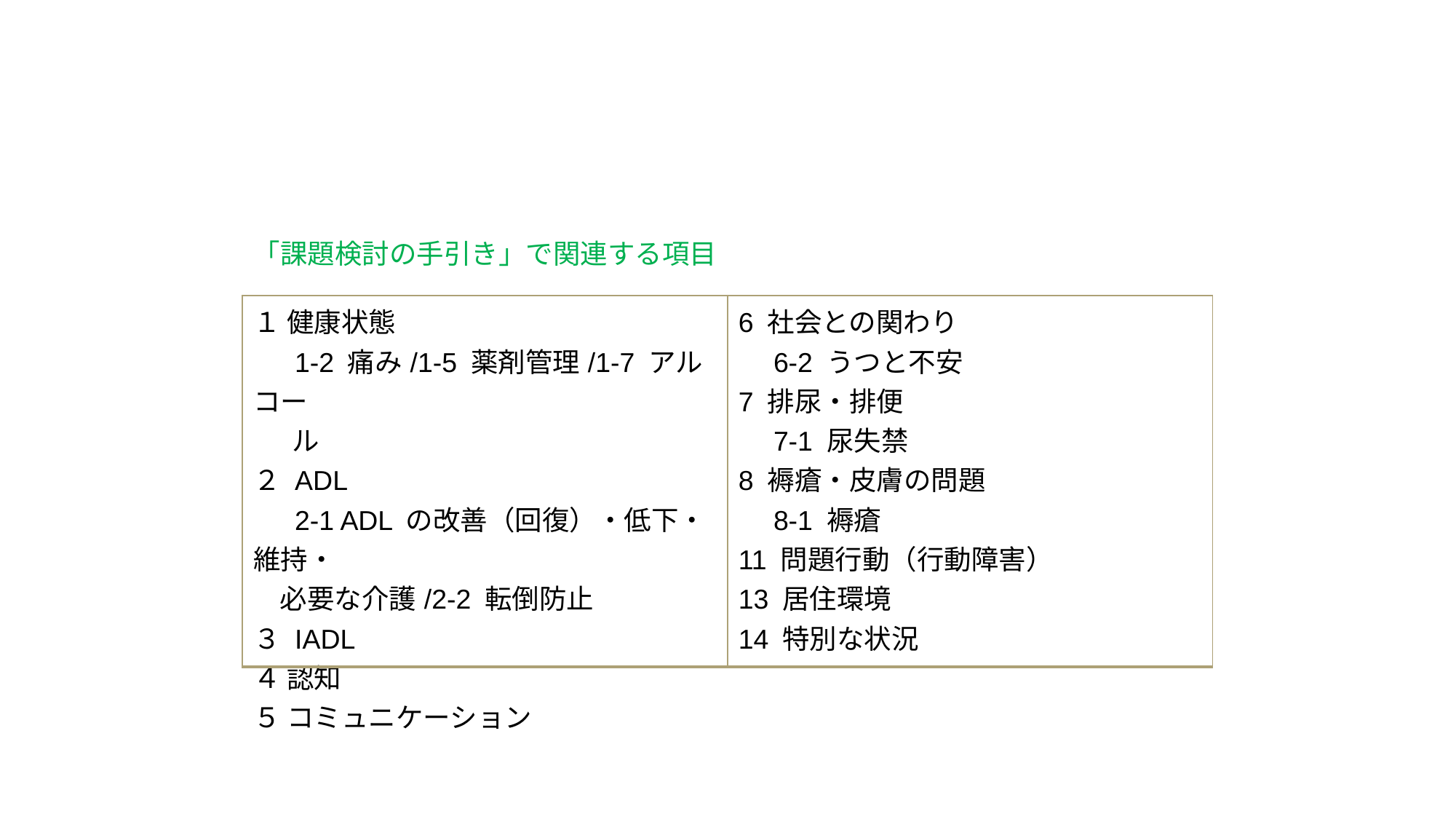

「課題検討の手引き」で関連する項目
| １ 健康状態 　 1-2 痛み/1-5 薬剤管理/1-7 アルコー ル ２ ADL 　 2-1 ADL の改善（回復）・低下・維持・ 必要な介護/2-2 転倒防止 ３ IADL ４ 認知 ５ コミュニケーション | 6 社会との関わり 　6-2 うつと不安 7 排尿・排便 　7-1 尿失禁 8 褥瘡・皮膚の問題 　8-1 褥瘡 11 問題行動（行動障害） 13 居住環境 14 特別な状況 |
| --- | --- |